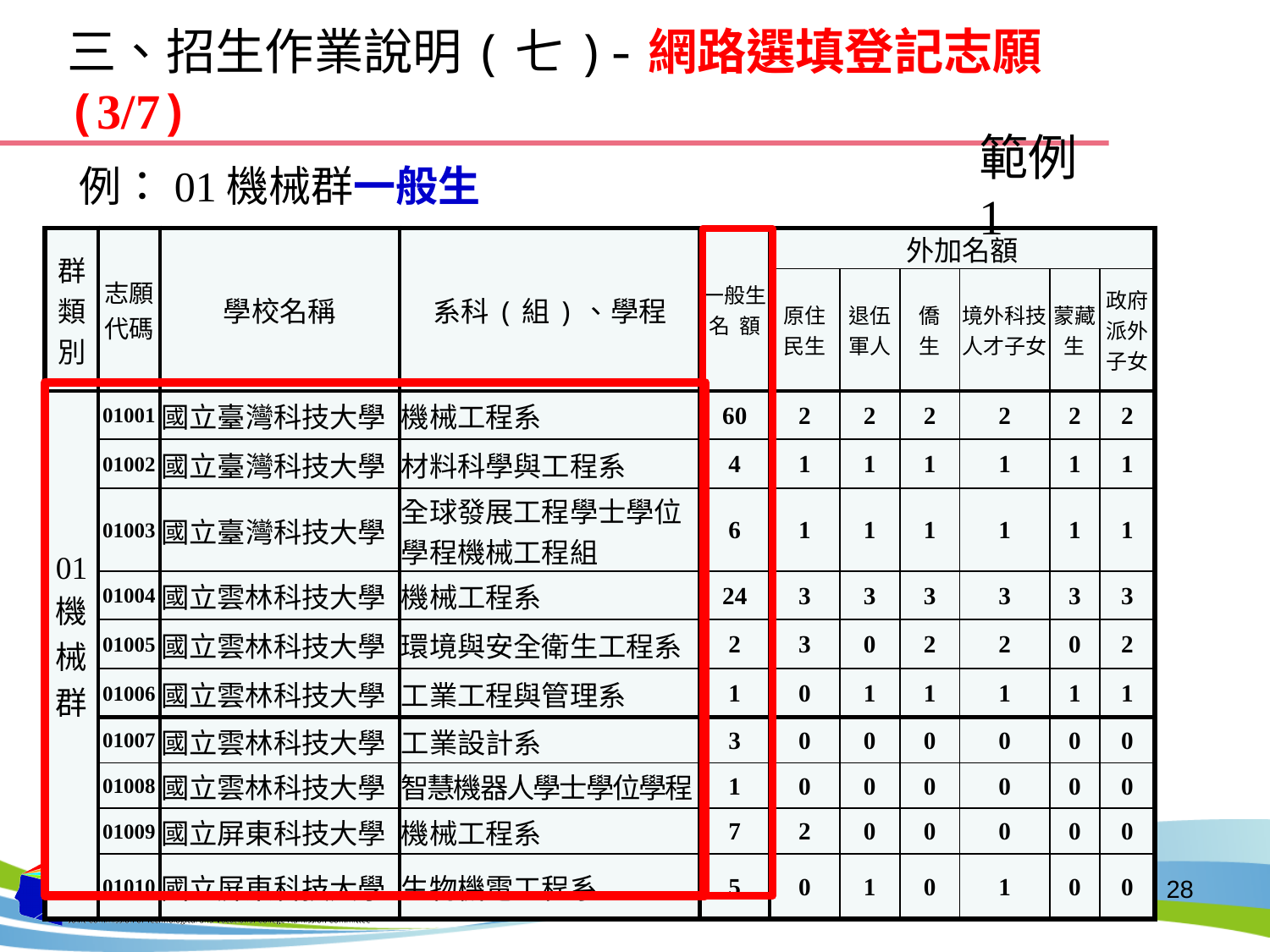

# 三、招生作業說明(七)-網路選填登記志願(3/7)
範例1
例：01機械群一般生
| 群 類 別 | 志願 代碼 | 學校名稱 | 系科(組)、學程 | 一般生 名 額 | 外加名額 |  |  |  |  |  |
| --- | --- | --- | --- | --- | --- | --- | --- | --- | --- | --- |
|  |  |  |  |  | 原住 民生 | 退伍 軍人 | 僑 生 | 境外科技 人才子女 | 蒙藏生 | 政府派外子女 |
| 01 機 械 群 | 01001 | 國立臺灣科技大學 | 機械工程系 | 60 | 2 | 2 | 2 | 2 | 2 | 2 |
|  | 01002 | 國立臺灣科技大學 | 材料科學與工程系 | 4 | 1 | 1 | 1 | 1 | 1 | 1 |
|  | 01003 | 國立臺灣科技大學 | 全球發展工程學士學位學程機械工程組 | 6 | 1 | 1 | 1 | 1 | 1 | 1 |
|  | 01004 | 國立雲林科技大學 | 機械工程系 | 24 | 3 | 3 | 3 | 3 | 3 | 3 |
|  | 01005 | 國立雲林科技大學 | 環境與安全衛生工程系 | 2 | 3 | 0 | 2 | 2 | 0 | 2 |
|  | 01006 | 國立雲林科技大學 | 工業工程與管理系 | 1 | 0 | 1 | 1 | 1 | 1 | 1 |
|  | 01007 | 國立雲林科技大學 | 工業設計系 | 3 | 0 | 0 | 0 | 0 | 0 | 0 |
|  | 01008 | 國立雲林科技大學 | 智慧機器人學士學位學程 | 1 | 0 | 0 | 0 | 0 | 0 | 0 |
|  | 01009 | 國立屏東科技大學 | 機械工程系 | 7 | 2 | 0 | 0 | 0 | 0 | 0 |
|  | 01010 | 國立屏東科技大學 | 生物機電工程系 | 5 | 0 | 1 | 0 | 1 | 0 | 0 |

28